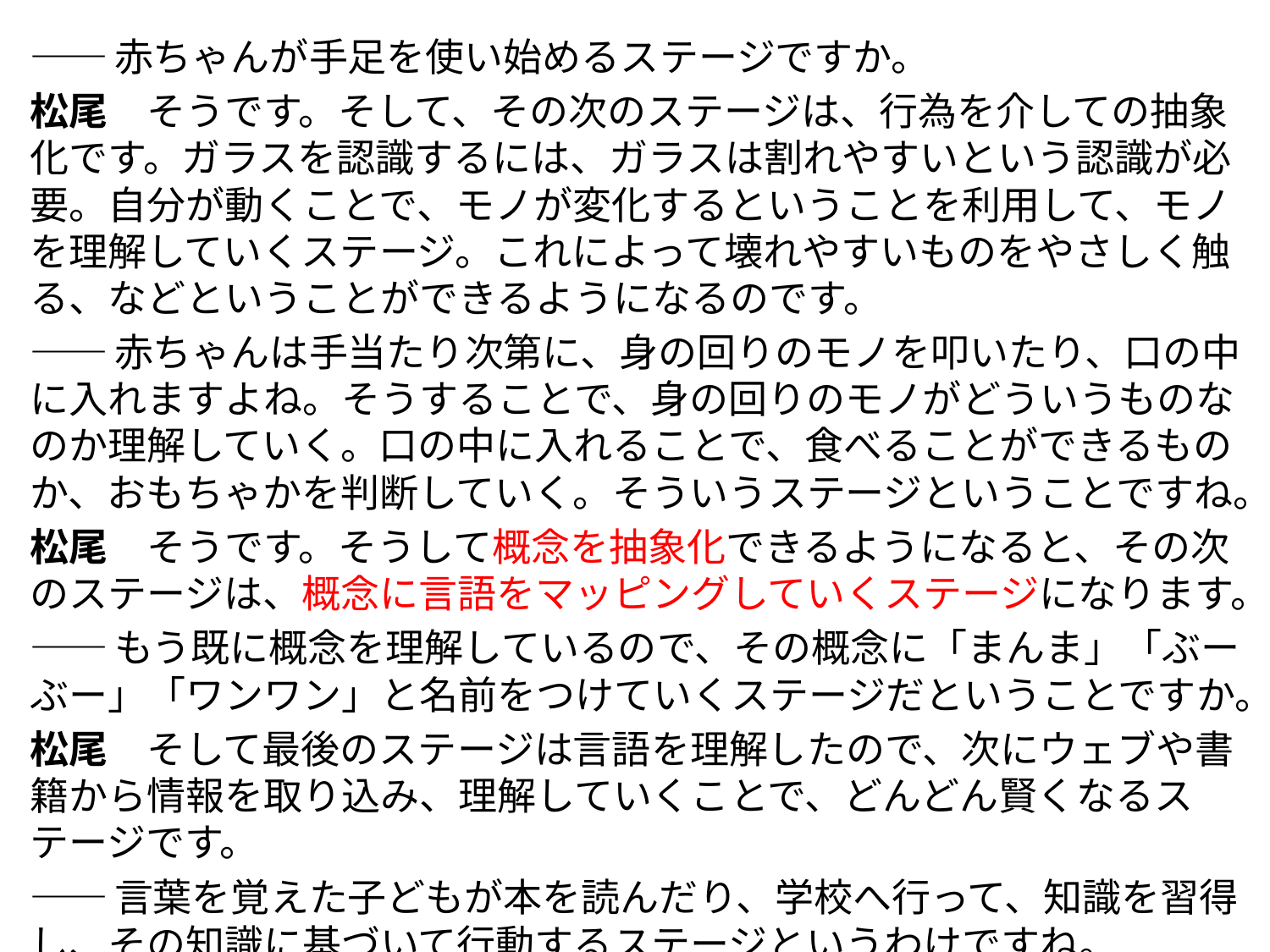

――赤ちゃんが手足を使い始めるステージですか。
松尾　そうです。そして、その次のステージは、行為を介しての抽象化です。ガラスを認識するには、ガラスは割れやすいという認識が必要。自分が動くことで、モノが変化するということを利用して、モノを理解していくステージ。これによって壊れやすいものをやさしく触る、などということができるようになるのです。
――赤ちゃんは手当たり次第に、身の回りのモノを叩いたり、口の中に入れますよね。そうすることで、身の回りのモノがどういうものなのか理解していく。口の中に入れることで、食べることができるものか、おもちゃかを判断していく。そういうステージということですね。
松尾　そうです。そうして概念を抽象化できるようになると、その次のステージは、概念に言語をマッピングしていくステージになります。
――もう既に概念を理解しているので、その概念に「まんま」「ぶーぶー」「ワンワン」と名前をつけていくステージだということですか。
松尾　そして最後のステージは言語を理解したので、次にウェブや書籍から情報を取り込み、理解していくことで、どんどん賢くなるステージです。
――言葉を覚えた子どもが本を読んだり、学校へ行って、知識を習得し、その知識に基づいて行動するステージというわけですね。